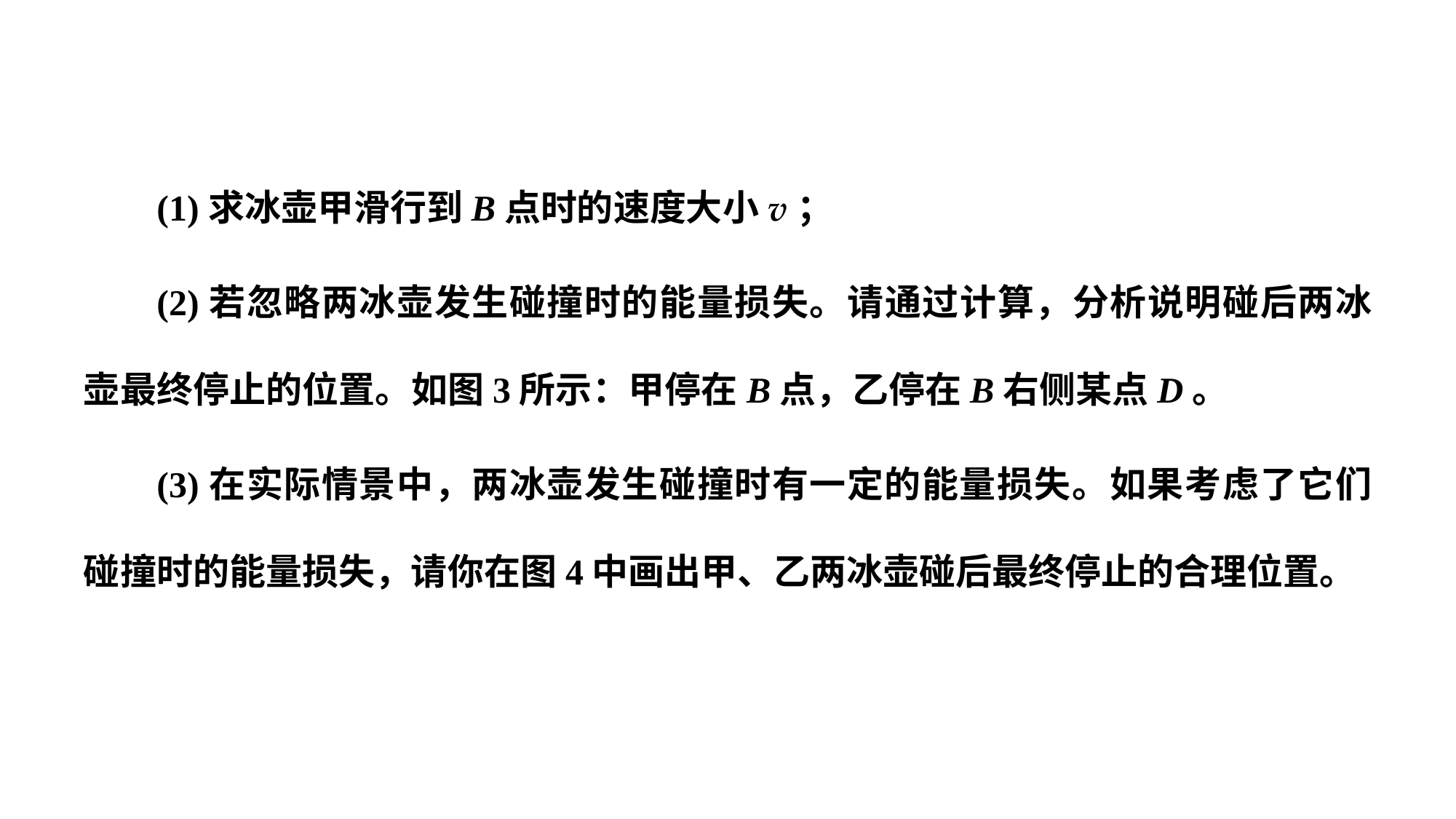

(1)求冰壶甲滑行到B点时的速度大小v；
(2)若忽略两冰壶发生碰撞时的能量损失。请通过计算，分析说明碰后两冰壶最终停止的位置。如图3所示：甲停在B点，乙停在B右侧某点D。
(3)在实际情景中，两冰壶发生碰撞时有一定的能量损失。如果考虑了它们碰撞时的能量损失，请你在图4中画出甲、乙两冰壶碰后最终停止的合理位置。